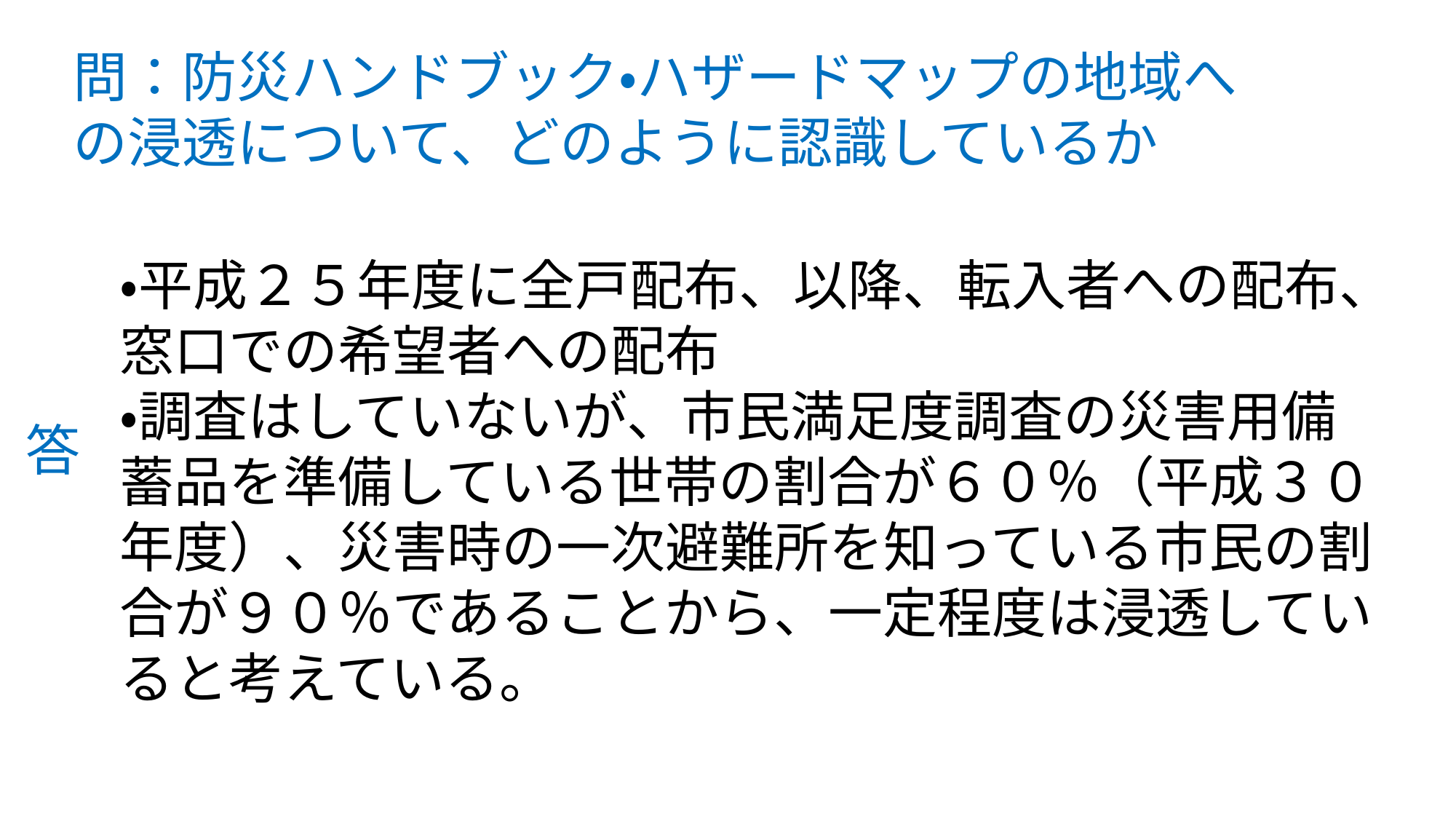

問：防災ハンドブック・ハザードマップの地域への浸透について、どのように認識しているか
・平成２５年度に全戸配布、以降、転入者への配布、窓口での希望者への配布
・調査はしていないが、市民満足度調査の災害用備蓄品を準備している世帯の割合が６０％（平成３０年度）、災害時の一次避難所を知っている市民の割合が９０％であることから、一定程度は浸透していると考えている。
答